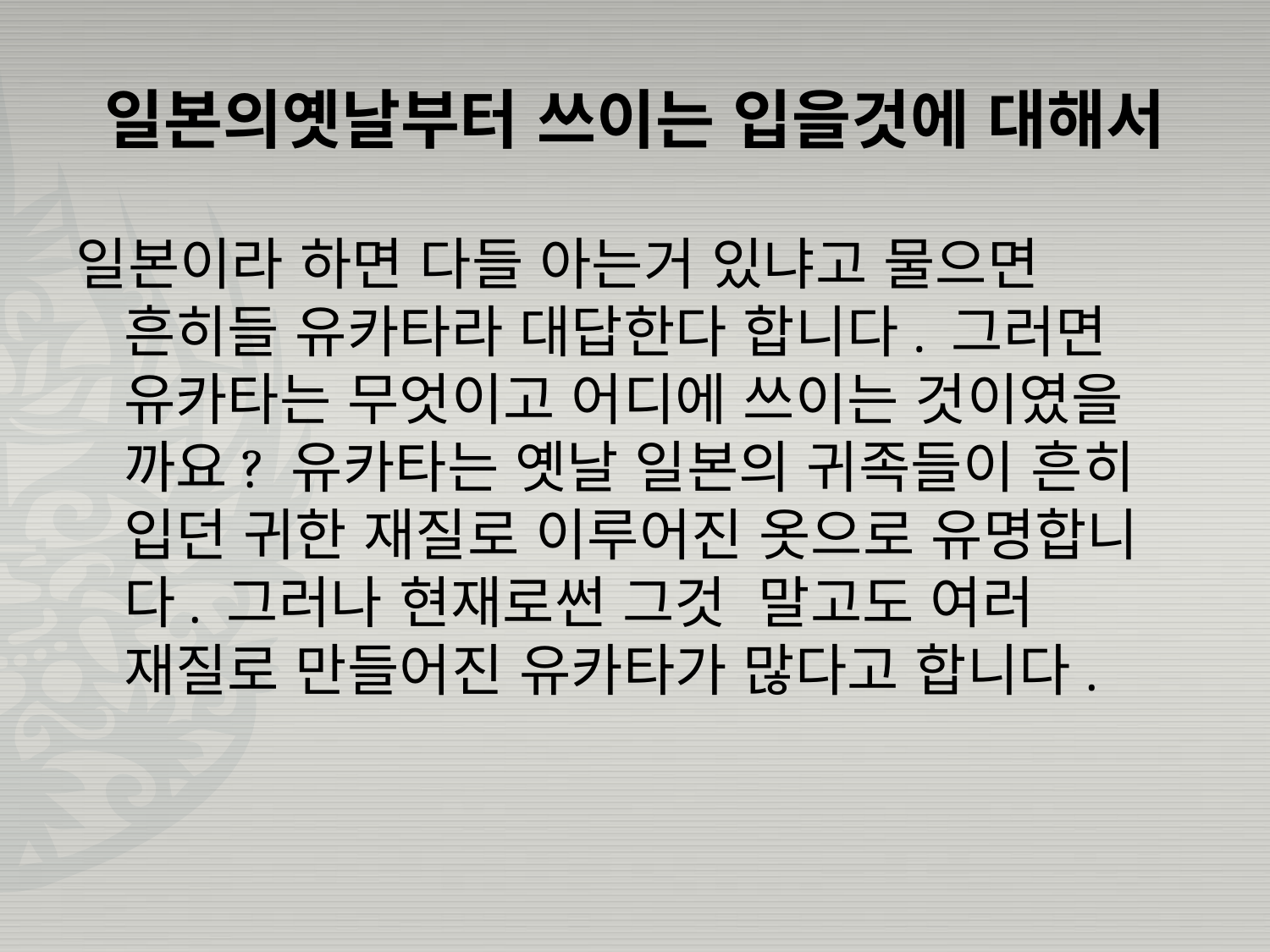

# 일본의옛날부터 쓰이는 입을것에 대해서
일본이라 하면 다들 아는거 있냐고 물으면 흔히들 유카타라 대답한다 합니다. 그러면 유카타는 무엇이고 어디에 쓰이는 것이였을 까요? 유카타는 옛날 일본의 귀족들이 흔히 입던 귀한 재질로 이루어진 옷으로 유명합니다. 그러나 현재로썬 그것  말고도 여러 재질로 만들어진 유카타가 많다고 합니다.